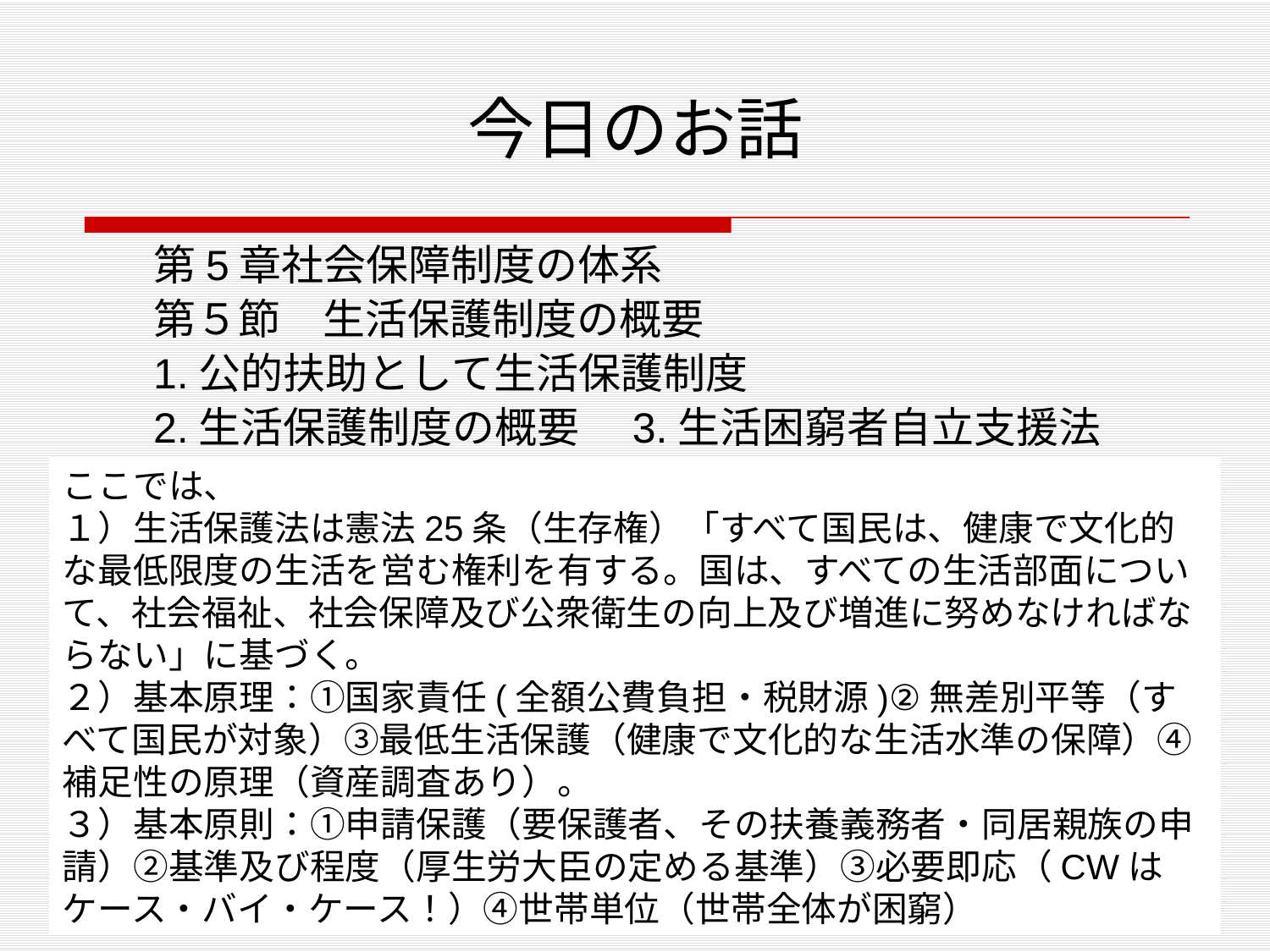

# 今日のお話
第5章社会保障制度の体系
第５節　生活保護制度の概要
1.公的扶助として生活保護制度
2.生活保護制度の概要　3.生活困窮者自立支援法

ここでは、
１）生活保護法は憲法25条（生存権）「すべて国民は、健康で文化的な最低限度の生活を営む権利を有する。国は、すべての生活部面について、社会福祉、社会保障及び公衆衛生の向上及び増進に努めなければならない」に基づく。
２）基本原理：①国家責任(全額公費負担・税財源)②無差別平等（すべて国民が対象）➂最低生活保護（健康で文化的な生活水準の保障）④補足性の原理（資産調査あり）。
３）基本原則：①申請保護（要保護者、その扶養義務者・同居親族の申請）②基準及び程度（厚生労大臣の定める基準）➂必要即応（CWはケース・バイ・ケース！）④世帯単位（世帯全体が困窮）
2